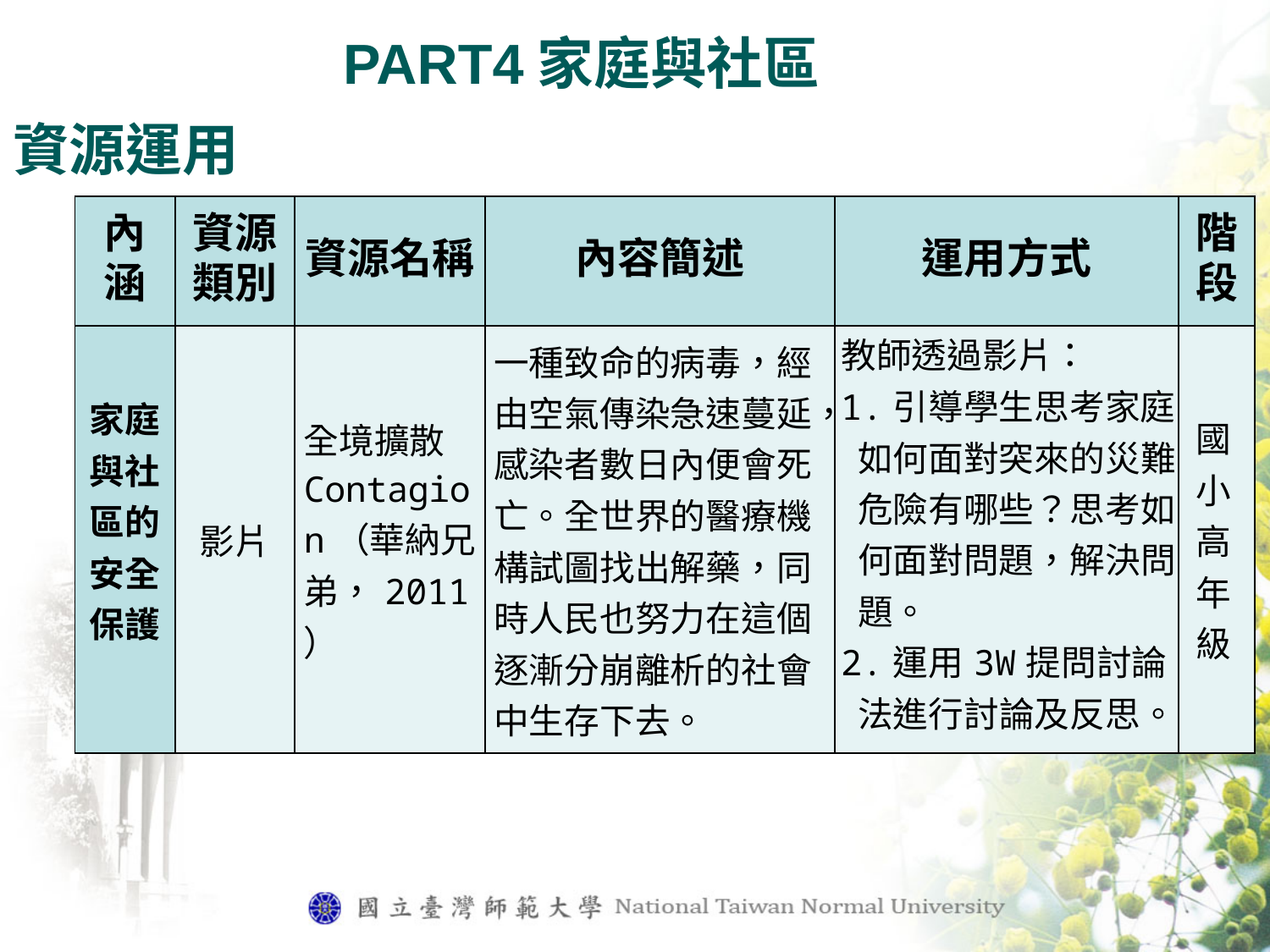

PART4家庭與社區
資源運用
| 內涵 | 資源類別 | 資源名稱 | 內容簡述 | 運用方式 | 階段 |
| --- | --- | --- | --- | --- | --- |
| 家庭與社區的 安全保護 | 影片 | 全境擴散Contagion（華納兄弟，2011） | 一種致命的病毒，經由空氣傳染急速蔓延，感染者數日內便會死亡。全世界的醫療機構試圖找出解藥，同時人民也努力在這個逐漸分崩離析的社會中生存下去。 | 教師透過影片： 1.引導學生思考家庭如何面對突來的災難、危險有哪些？思考如何面對問題，解決問題。 2.運用3W提問討論法進行討論及反思。 | 國小高年級 |